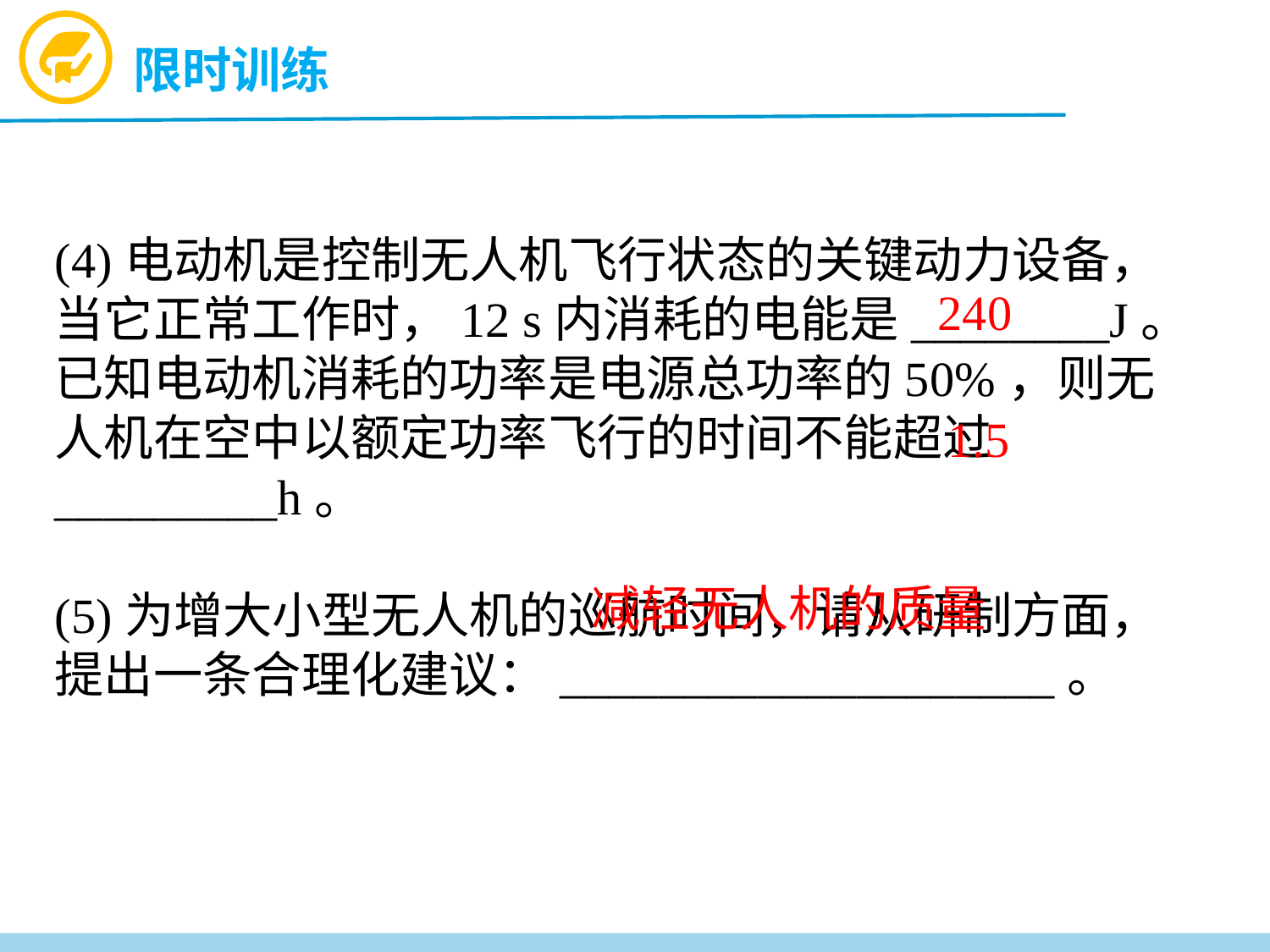

限时训练
(4)电动机是控制无人机飞行状态的关键动力设备，当它正常工作时，12 s内消耗的电能是________J。已知电动机消耗的功率是电源总功率的50%，则无人机在空中以额定功率飞行的时间不能超过_________h。

(5)为增大小型无人机的巡航时间，请从研制方面，提出一条合理化建议：____________________。
240
1.5
减轻无人机的质量